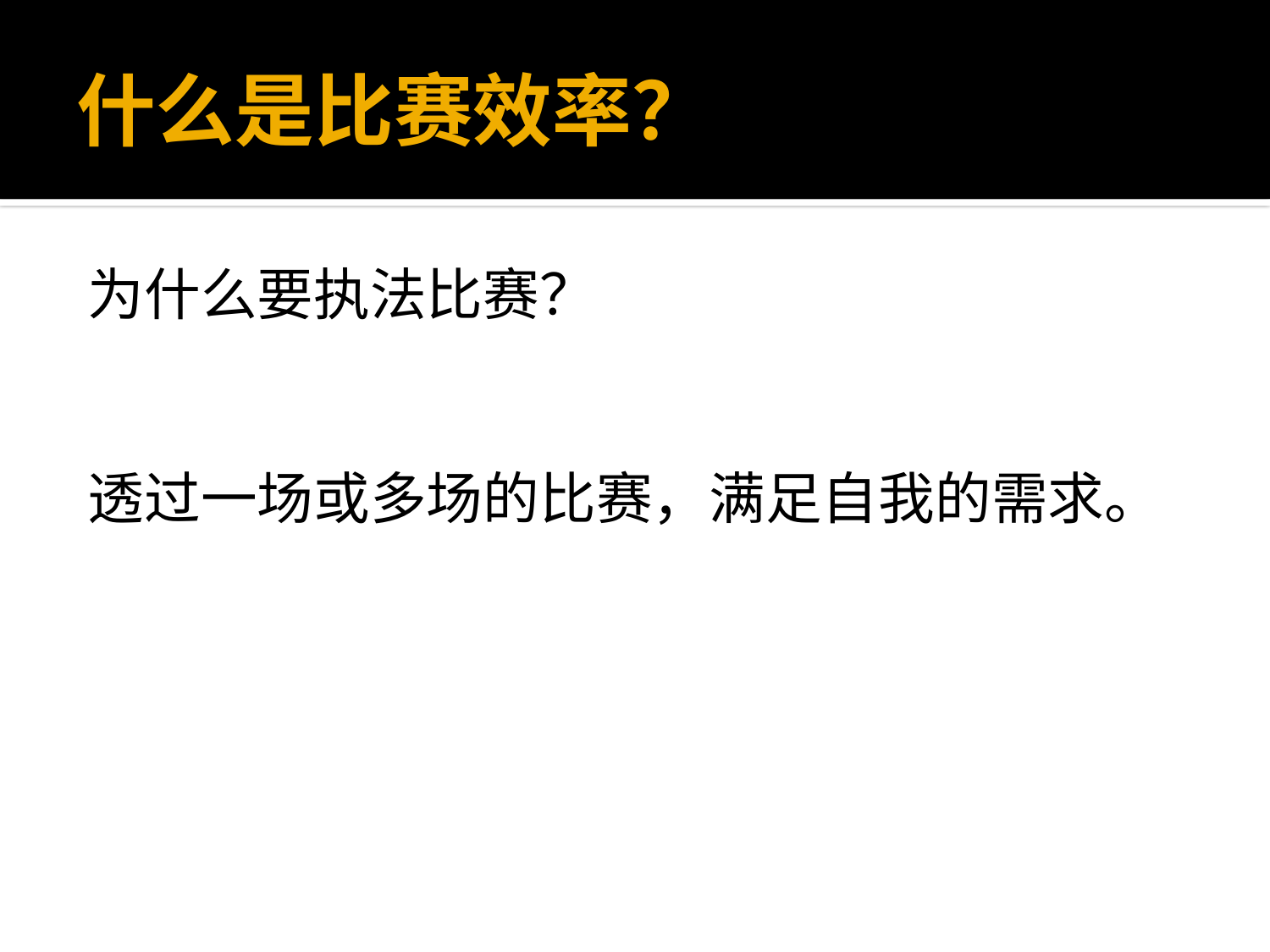

# 什么是比赛效率？
为什么要执法比赛？

透过一场或多场的比赛，满足自我的需求。